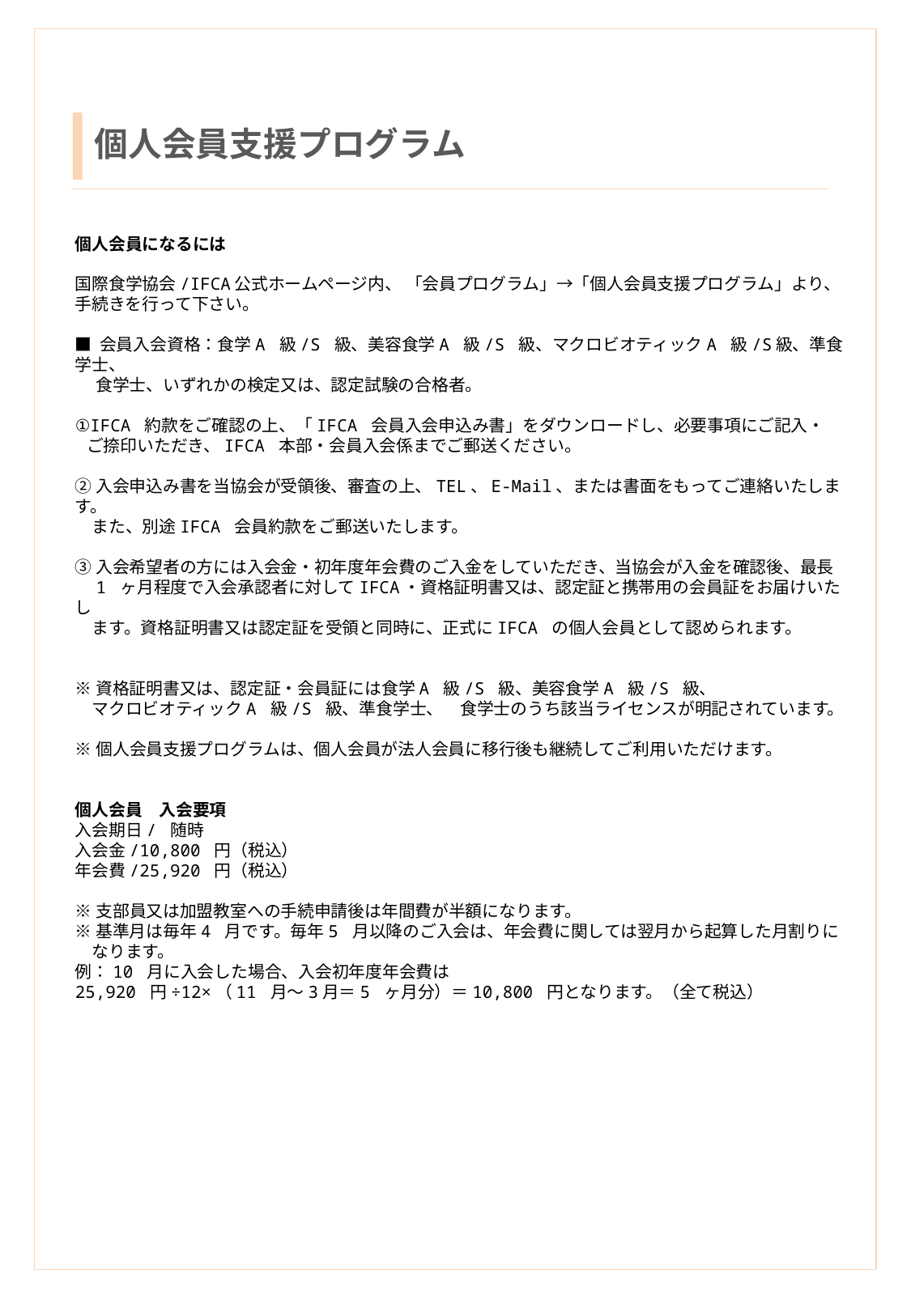

個人会員支援プログラム
個人会員になるには

国際食学協会/IFCA公式ホームページ内、 「会員プログラム」→「個人会員支援プログラム」より、手続きを行って下さい。

■ 会員入会資格：食学A 級/S 級、美容食学A 級/S 級、マクロビオティックA 級/S級、準食学士、
　 食学士、いずれかの検定又は、認定試験の合格者。

①IFCA 約款をご確認の上、「IFCA 会員入会申込み書」をダウンロードし、必要事項にご記入・
  ご捺印いただき、IFCA 本部・会員入会係までご郵送ください。

②入会申込み書を当協会が受領後、審査の上、TEL、E-Mail、または書面をもってご連絡いたします。
　また、別途IFCA 会員約款をご郵送いたします。

③入会希望者の方には入会金・初年度年会費のご入金をしていただき、当協会が入金を確認後、最長
　1 ヶ月程度で入会承認者に対してIFCA・資格証明書又は、認定証と携帯用の会員証をお届けいたし
　ます。資格証明書又は認定証を受領と同時に、正式にIFCA の個人会員として認められます。

※資格証明書又は、認定証・会員証には食学A 級/S 級、美容食学A 級/S 級、
　マクロビオティックA 級/S 級、準食学士、　食学士のうち該当ライセンスが明記されています。

※個人会員支援プログラムは、個人会員が法人会員に移行後も継続してご利用いただけます。

個人会員　入会要項
入会期日/ 随時
入会金/10,800 円（税込）
年会費/25,920 円（税込）

※支部員又は加盟教室への手続申請後は年間費が半額になります。
※基準月は毎年4 月です。毎年5 月以降のご入会は、年会費に関しては翌月から起算した月割りに
　なります。
例：10 月に入会した場合、入会初年度年会費は
25,920 円÷12×（11 月～3月＝5 ヶ月分）＝10,800 円となります。（全て税込）